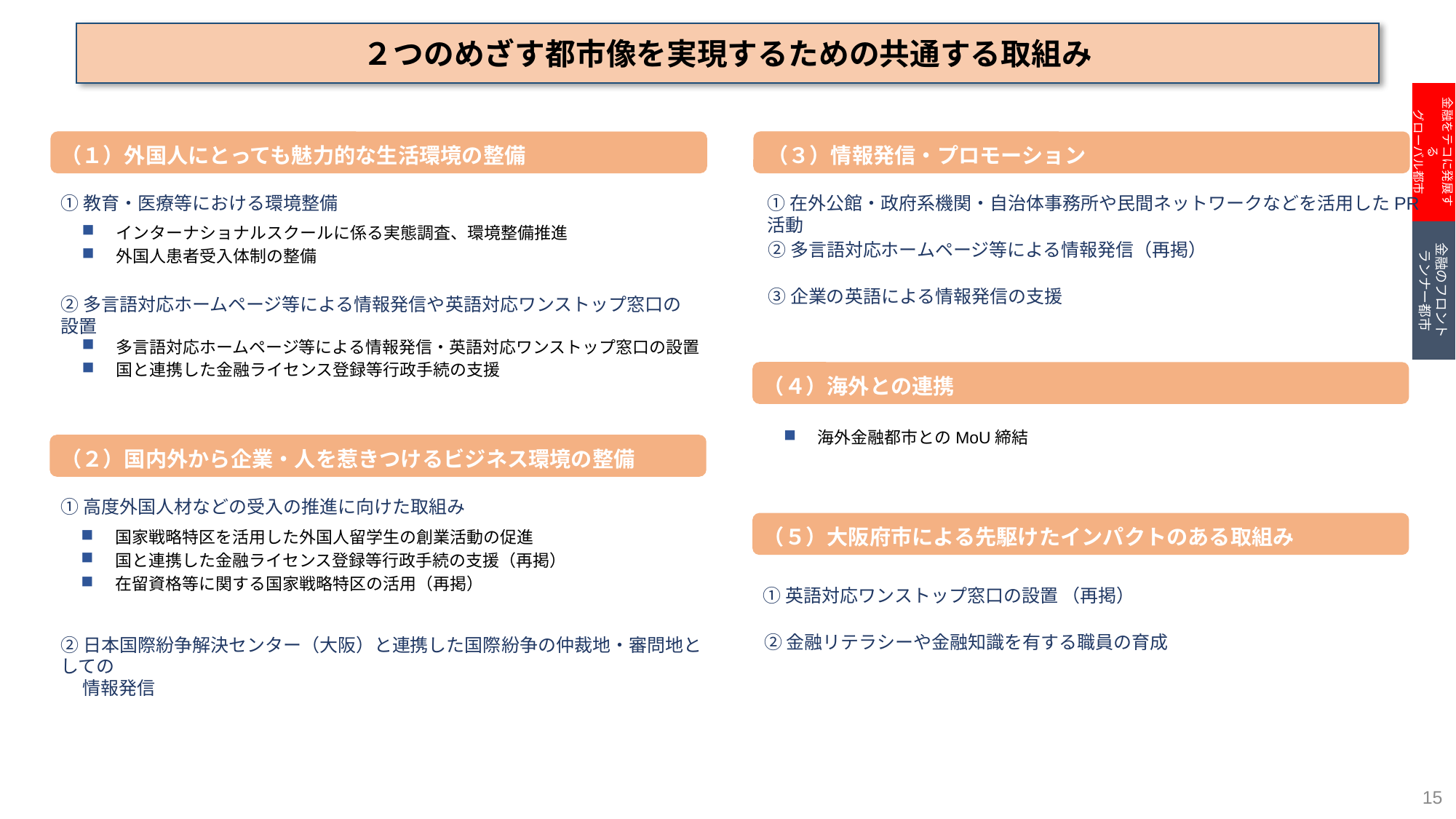

２つのめざす都市像を実現するための共通する取組み
金融をテコに発展する
グローバル都市

（１）外国人にとっても魅力的な生活環境の整備
（３）情報発信・プロモーション
①教育・医療等における環境整備
①在外公館・政府系機関・自治体事務所や民間ネットワークなどを活用したPR活動
インターナショナルスクールに係る実態調査、環境整備推進
外国人患者受入体制の整備
金融のフロント
ランナー都市
②多言語対応ホームページ等による情報発信（再掲）
③企業の英語による情報発信の支援
②多言語対応ホームページ等による情報発信や英語対応ワンストップ窓口の設置

多言語対応ホームページ等による情報発信・英語対応ワンストップ窓口の設置
国と連携した金融ライセンス登録等行政手続の支援

（４）海外との連携
海外金融都市とのMoU締結

（２）国内外から企業・人を惹きつけるビジネス環境の整備
①高度外国人材などの受入の推進に向けた取組み

（５）大阪府市による先駆けたインパクトのある取組み
国家戦略特区を活用した外国人留学生の創業活動の促進
国と連携した金融ライセンス登録等行政手続の支援（再掲）
在留資格等に関する国家戦略特区の活用（再掲）
②国内外の観光需要の取り込みの強化
①英語対応ワンストップ窓口の設置 （再掲）
②金融リテラシーや金融知識を有する職員の育成
②日本国際紛争解決センター（大阪）と連携した国際紛争の仲裁地・審問地としての
　 情報発信
15